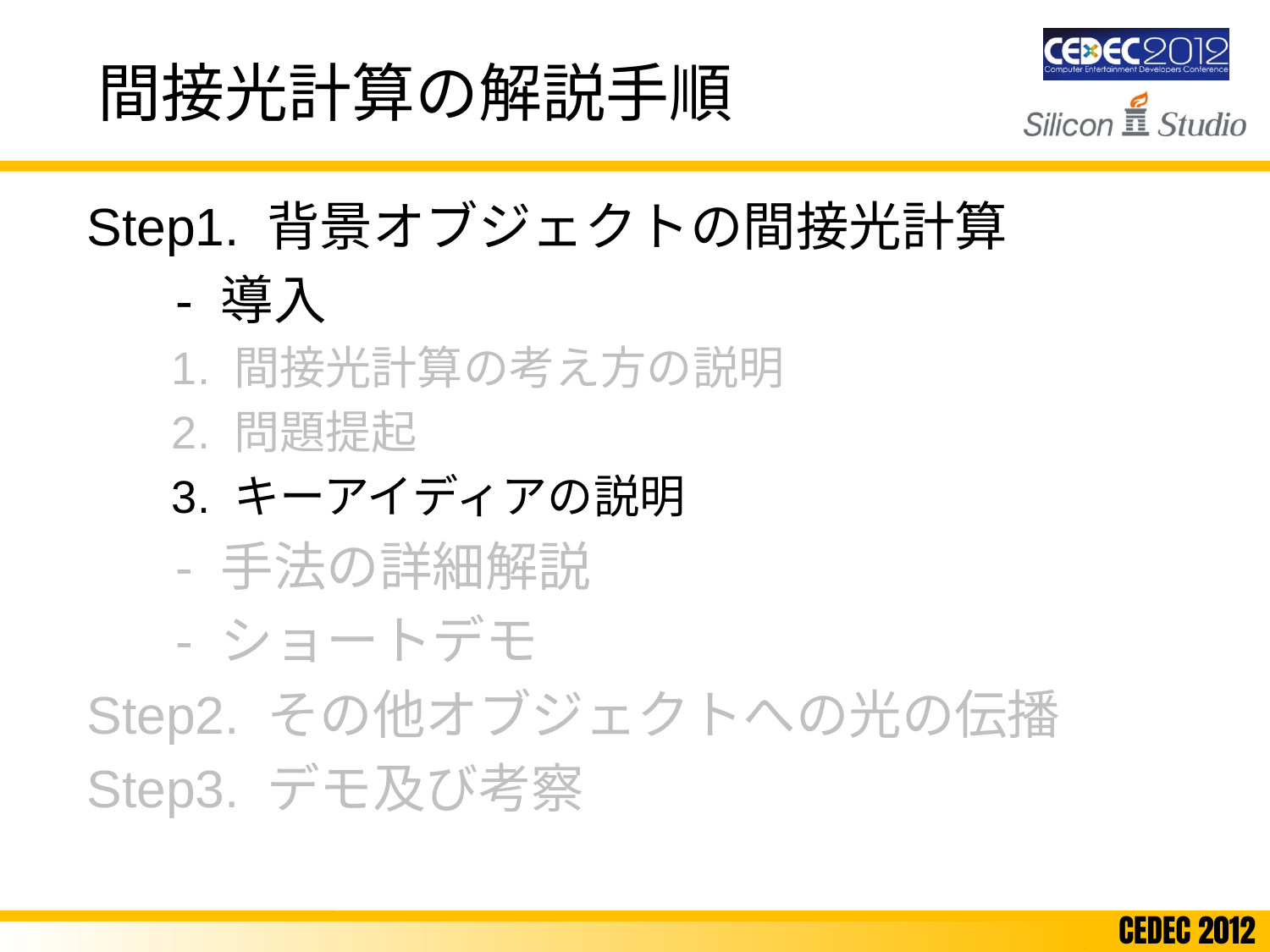

# 間接光計算の解説手順
  Step1. 背景オブジェクトの間接光計算
　　- 導入
         1. 間接光計算の考え方の説明
         2. 問題提起
         3. キーアイディアの説明
　　- 手法の詳細解説
　　- ショートデモ
  Step2. その他オブジェクトへの光の伝播
  Step3. デモ及び考察